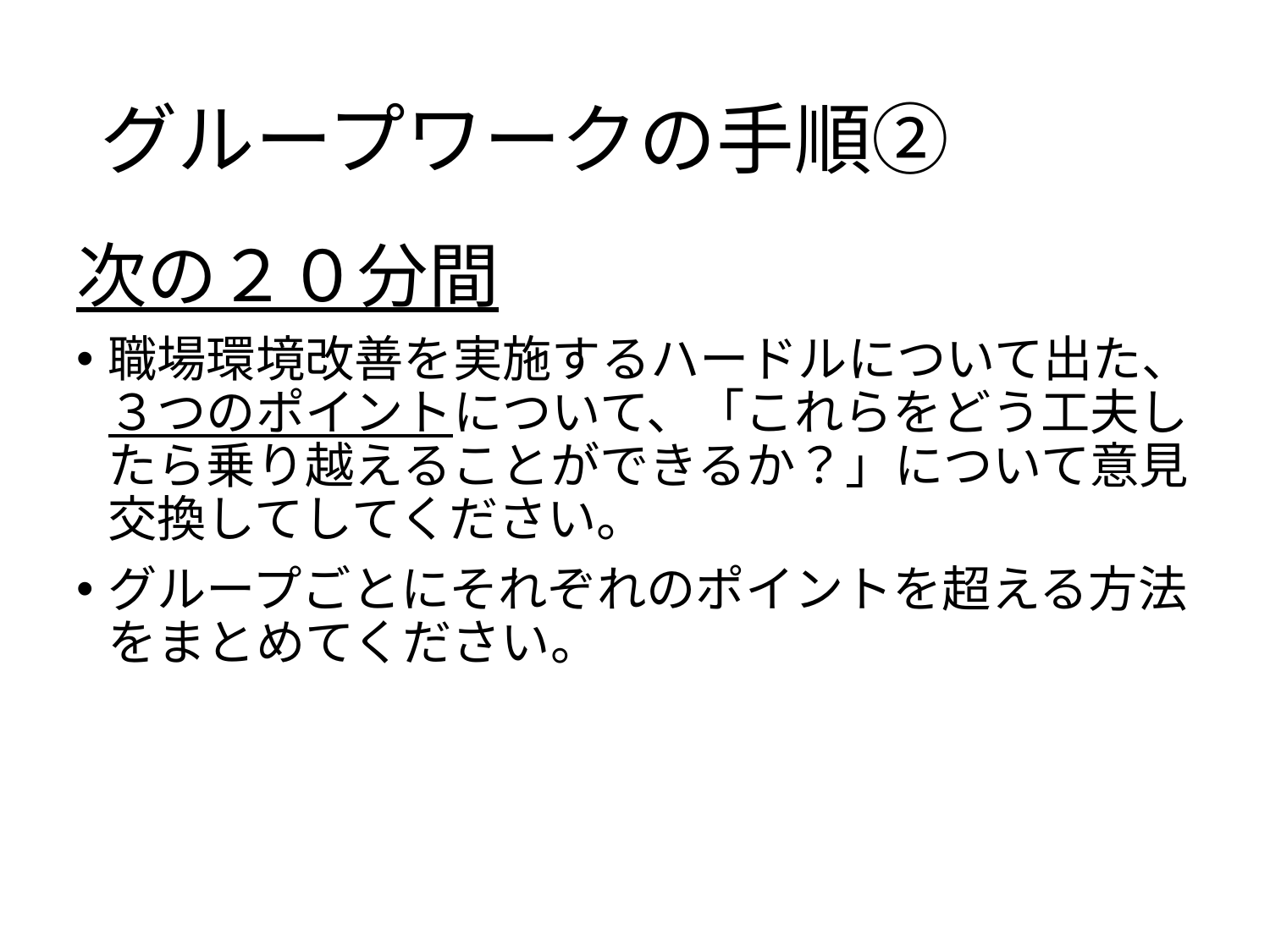

# グループワークの手順②
次の２０分間
職場環境改善を実施するハードルについて出た、３つのポイントについて、「これらをどう工夫したら乗り越えることができるか？」について意見交換してしてください。
グループごとにそれぞれのポイントを超える方法をまとめてください。